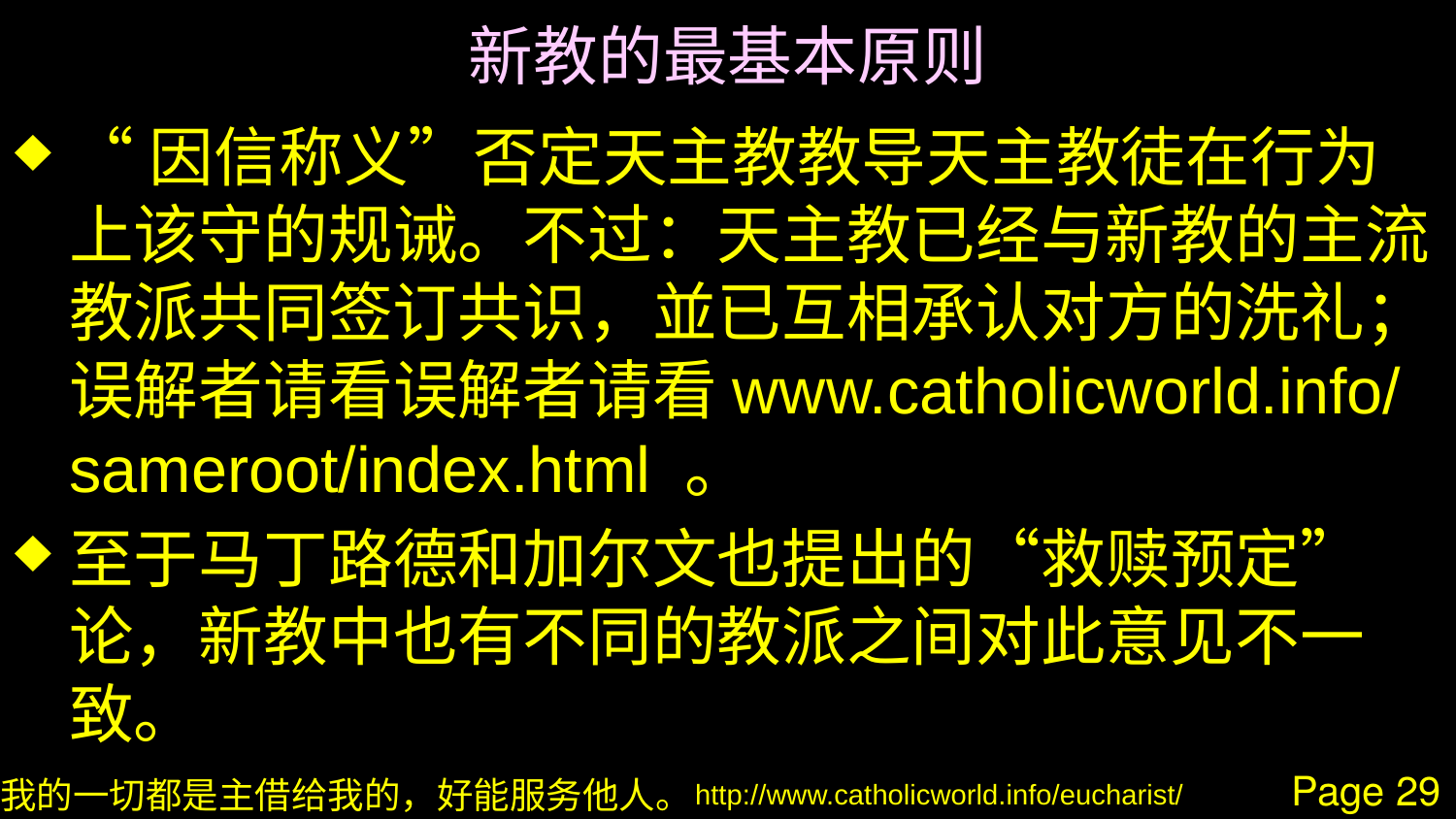

# 新教的最基本原则
“因信称义”否定天主教教导天主教徒在行为上该守的规诫。不过：天主教已经与新教的主流教派共同签订共识，並已互相承认对方的洗礼；误解者请看误解者请看www.catholicworld.info/sameroot/index.html 。
至于马丁路德和加尔文也提出的“救赎预定”论，新教中也有不同的教派之间对此意见不一致。